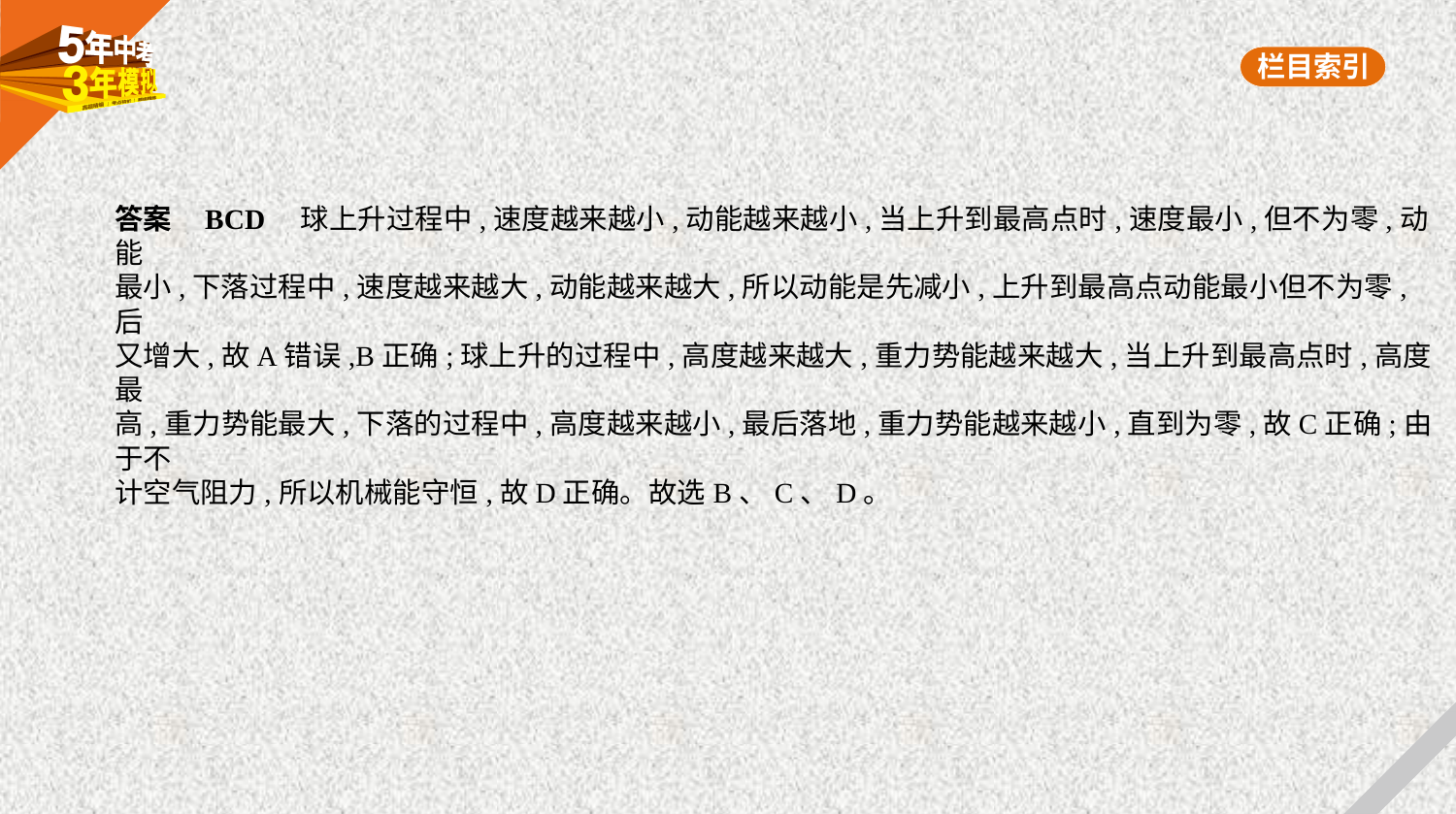

答案    BCD　球上升过程中,速度越来越小,动能越来越小,当上升到最高点时,速度最小,但不为零,动能
最小,下落过程中,速度越来越大,动能越来越大,所以动能是先减小,上升到最高点动能最小但不为零,后
又增大,故A错误,B正确;球上升的过程中,高度越来越大,重力势能越来越大,当上升到最高点时,高度最
高,重力势能最大,下落的过程中,高度越来越小,最后落地,重力势能越来越小,直到为零,故C正确;由于不
计空气阻力,所以机械能守恒,故D正确。故选B、C、D。